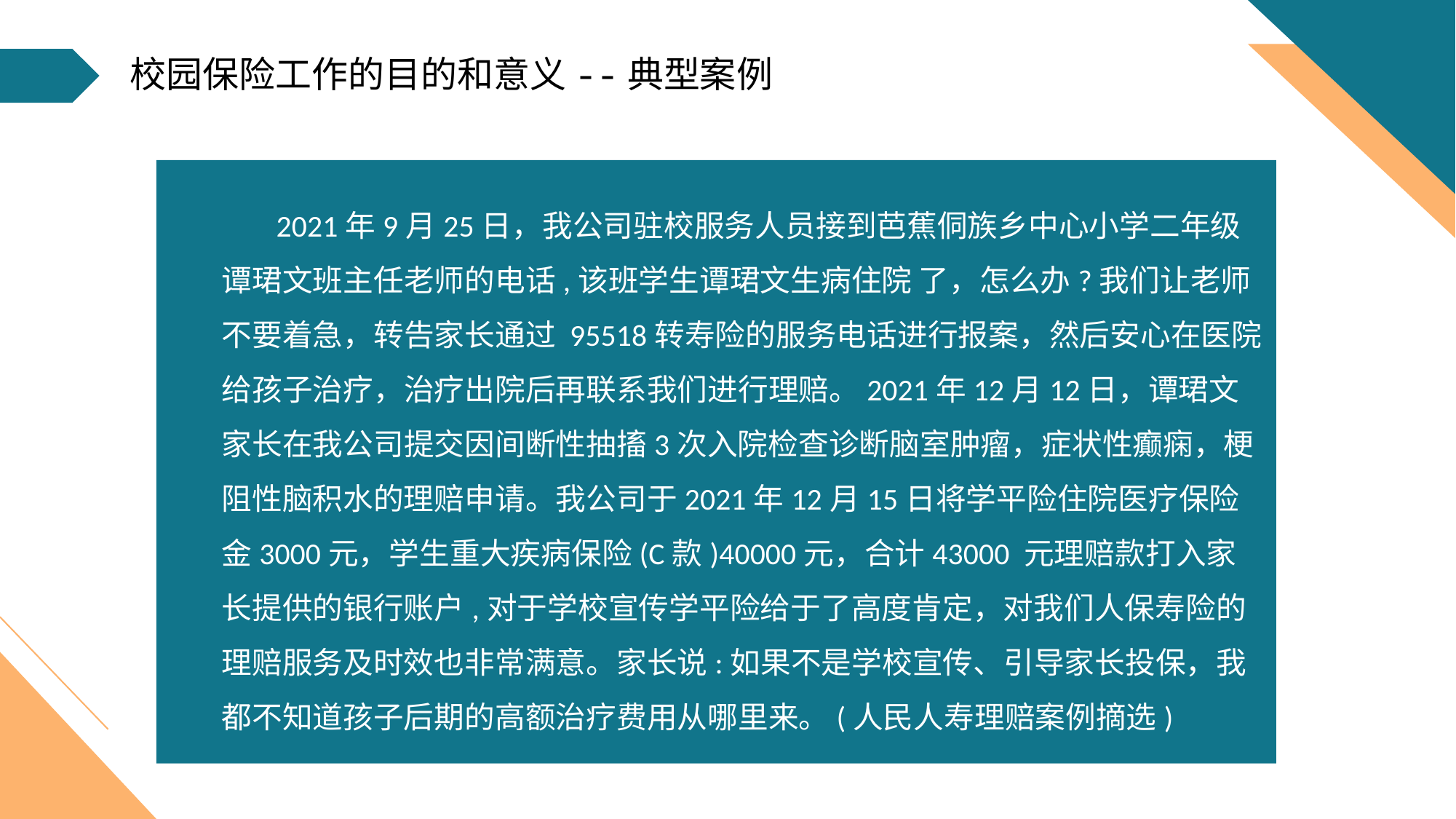

校园保险工作的目的和意义--典型案例

2021年9月25日，我公司驻校服务人员接到芭蕉侗族乡中心小学二年级谭珺文班主任老师的电话,该班学生谭珺文生病住院 了，怎么办?我们让老师不要着急，转告家长通过 95518转寿险的服务电话进行报案，然后安心在医院给孩子治疗，治疗出院后再联系我们进行理赔。2021年12月12日，谭珺文家长在我公司提交因间断性抽搐3次入院检查诊断脑室肿瘤，症状性癫痫，梗阻性脑积水的理赔申请。我公司于2021年12月15日将学平险住院医疗保险金3000元，学生重大疾病保险(C款)40000元，合计43000 元理赔款打入家长提供的银行账户,对于学校宣传学平险给于了高度肯定，对我们人保寿险的理赔服务及时效也非常满意。家长说:如果不是学校宣传、引导家长投保，我都不知道孩子后期的高额治疗费用从哪里来。(人民人寿理赔案例摘选)